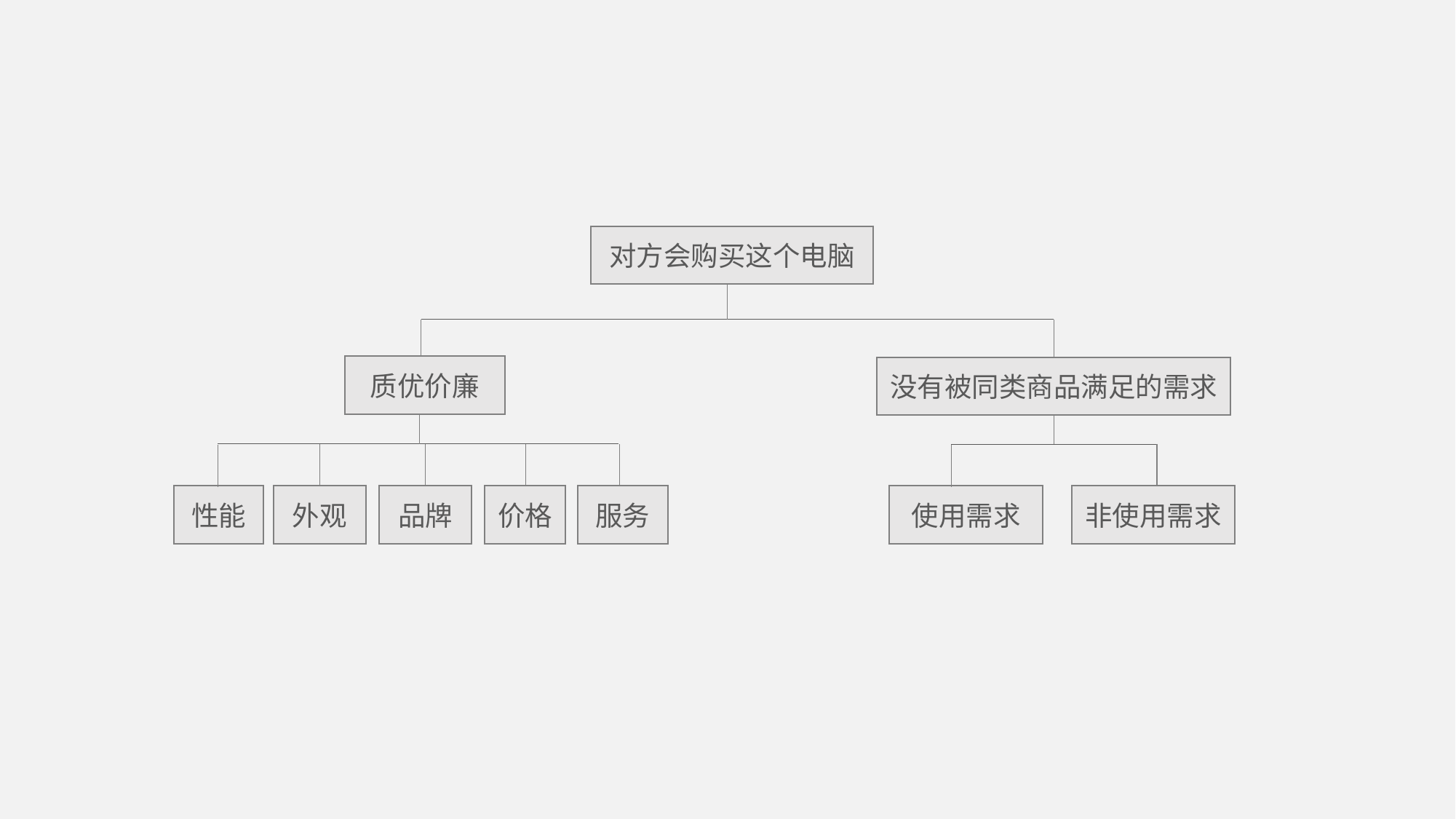

对方会购买这个电脑
质优价廉
没有被同类商品满足的需求
使用需求
非使用需求
外观
品牌
价格
服务
性能